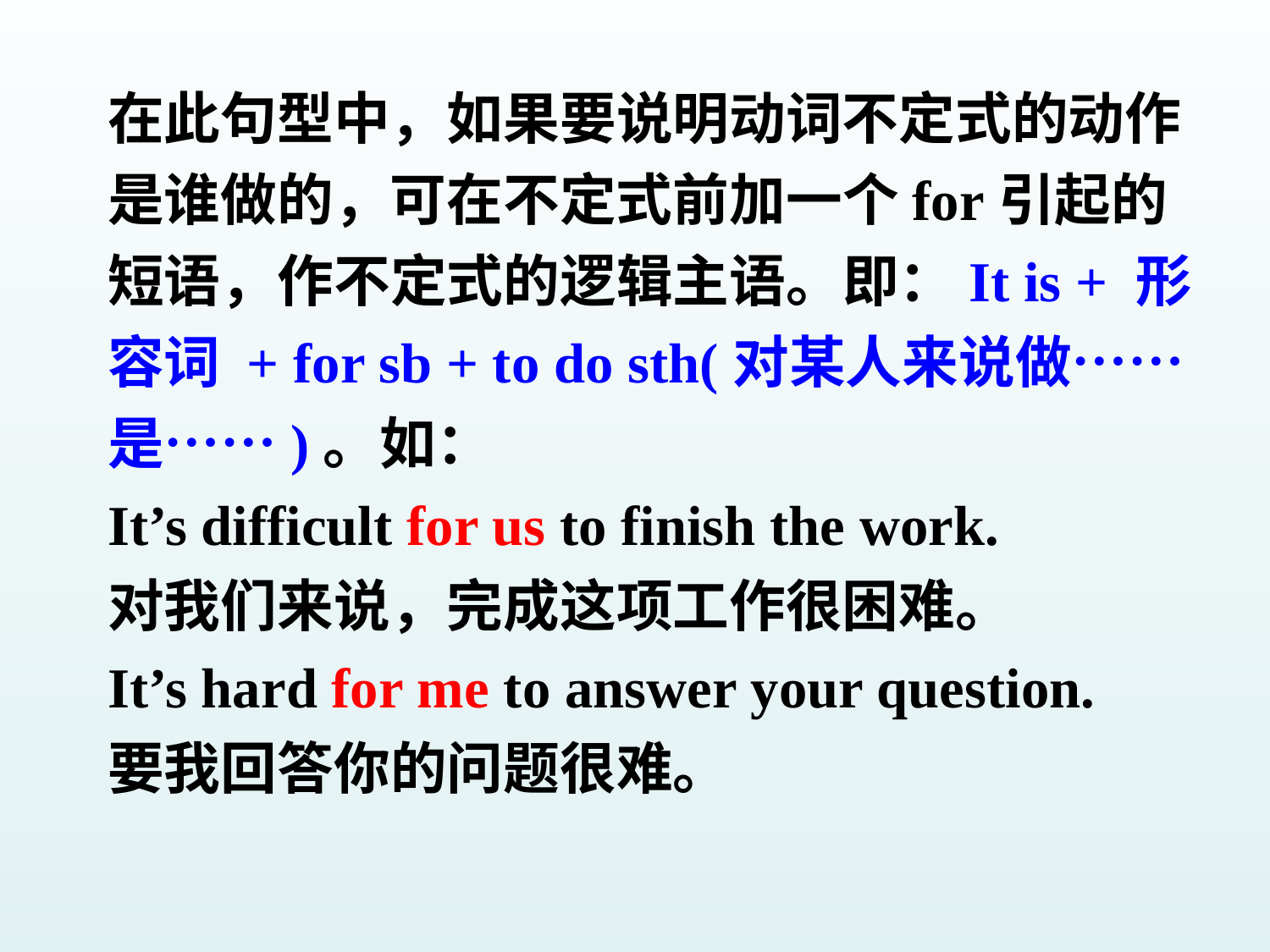

在此句型中，如果要说明动词不定式的动作是谁做的，可在不定式前加一个for引起的短语，作不定式的逻辑主语。即：It is + 形容词 + for sb + to do sth(对某人来说做……是……)。如：
It’s difficult for us to finish the work.
对我们来说，完成这项工作很困难。
It’s hard for me to answer your question.
要我回答你的问题很难。